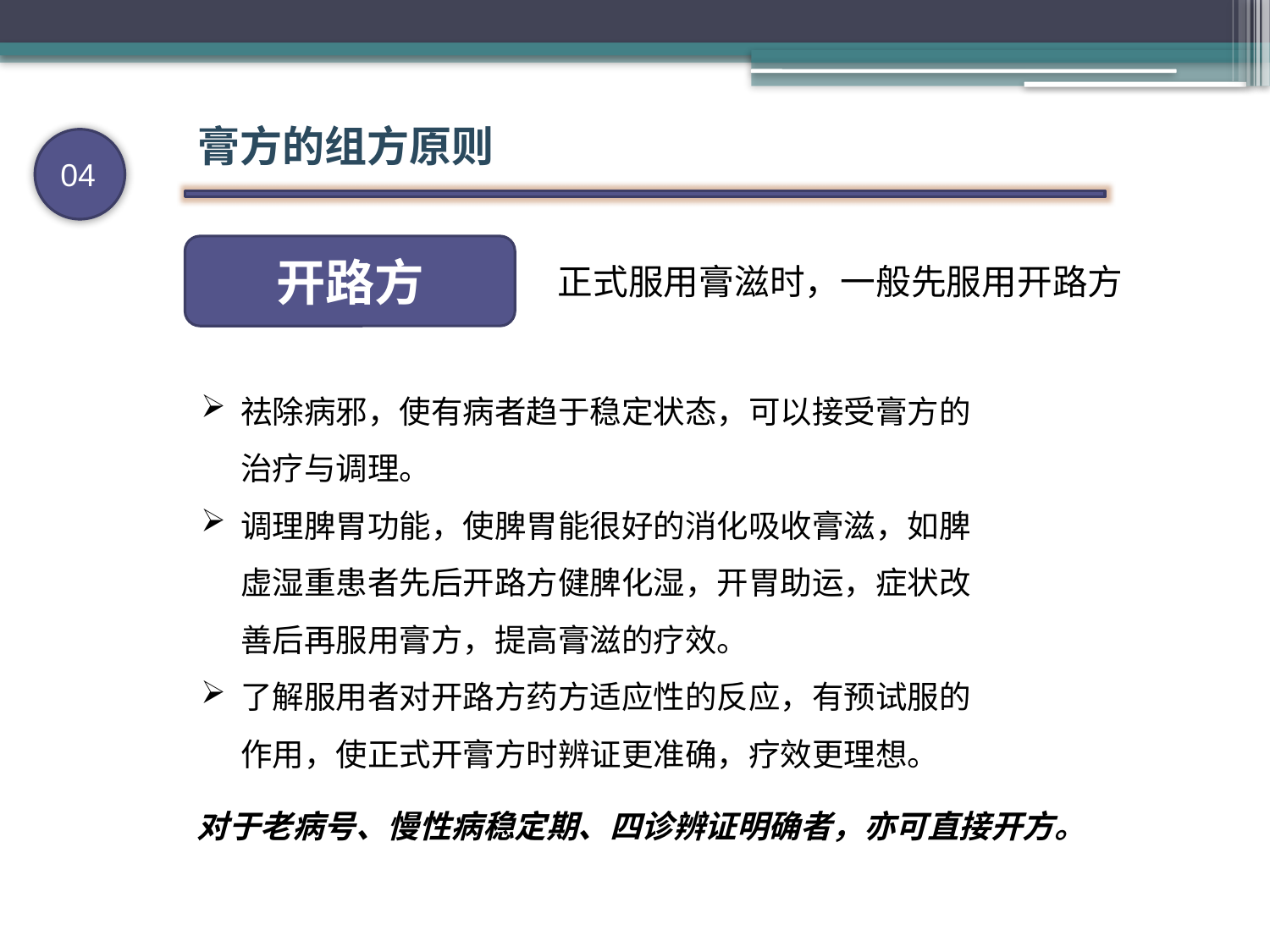

膏方的组方原则
04

开路方
正式服用膏滋时，一般先服用开路方
祛除病邪，使有病者趋于稳定状态，可以接受膏方的治疗与调理。
调理脾胃功能，使脾胃能很好的消化吸收膏滋，如脾虚湿重患者先后开路方健脾化湿，开胃助运，症状改善后再服用膏方，提高膏滋的疗效。
了解服用者对开路方药方适应性的反应，有预试服的作用，使正式开膏方时辨证更准确，疗效更理想。
对于老病号、慢性病稳定期、四诊辨证明确者，亦可直接开方。